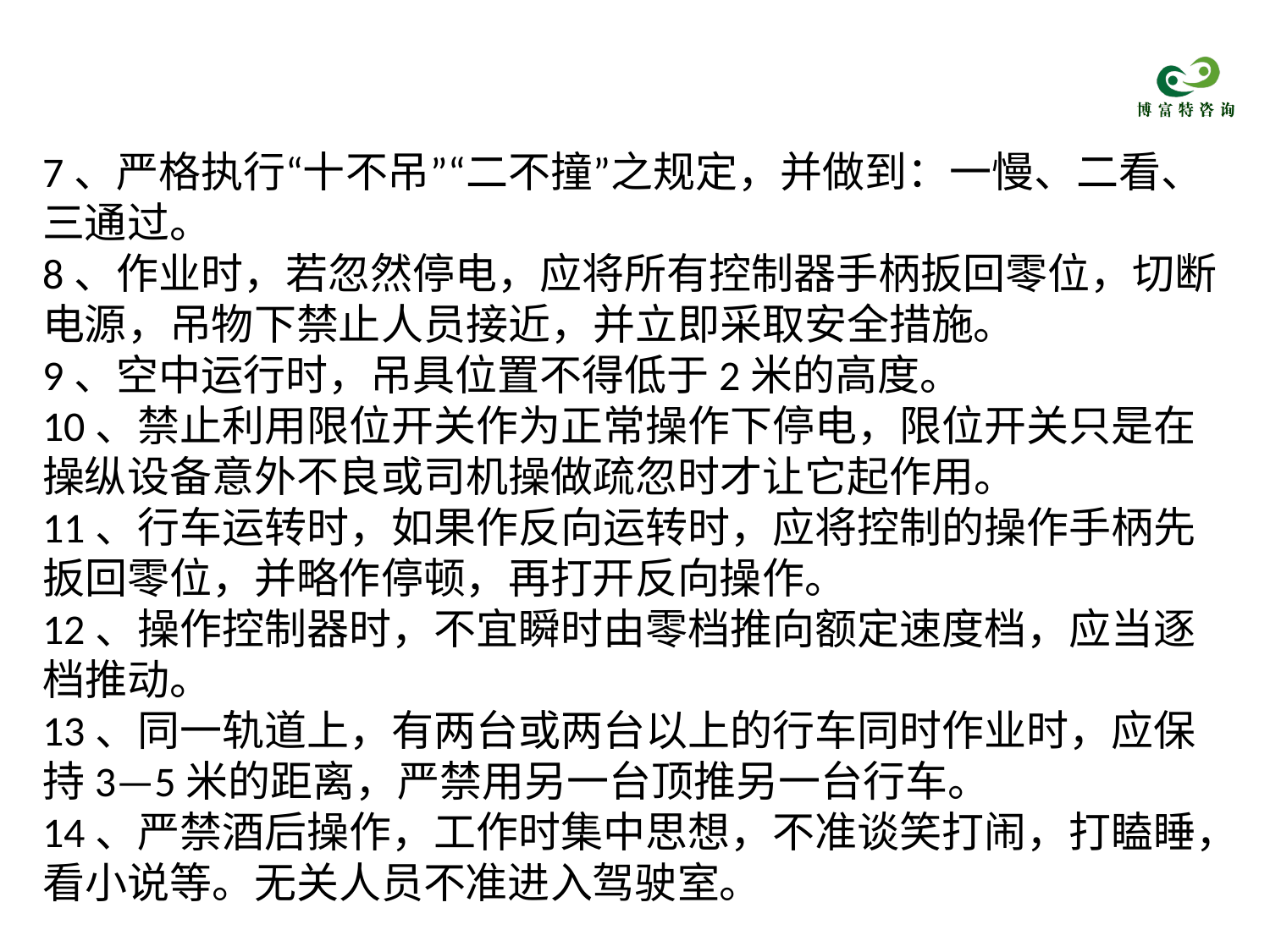

7、严格执行“十不吊”“二不撞”之规定，并做到：一慢、二看、三通过。
8、作业时，若忽然停电，应将所有控制器手柄扳回零位，切断电源，吊物下禁止人员接近，并立即采取安全措施。
9、空中运行时，吊具位置不得低于2米的高度。
10、禁止利用限位开关作为正常操作下停电，限位开关只是在操纵设备意外不良或司机操做疏忽时才让它起作用。
11、行车运转时，如果作反向运转时，应将控制的操作手柄先扳回零位，并略作停顿，再打开反向操作。
12、操作控制器时，不宜瞬时由零档推向额定速度档，应当逐档推动。
13、同一轨道上，有两台或两台以上的行车同时作业时，应保持3—5米的距离，严禁用另一台顶推另一台行车。
14、严禁酒后操作，工作时集中思想，不准谈笑打闹，打瞌睡，看小说等。无关人员不准进入驾驶室。
45